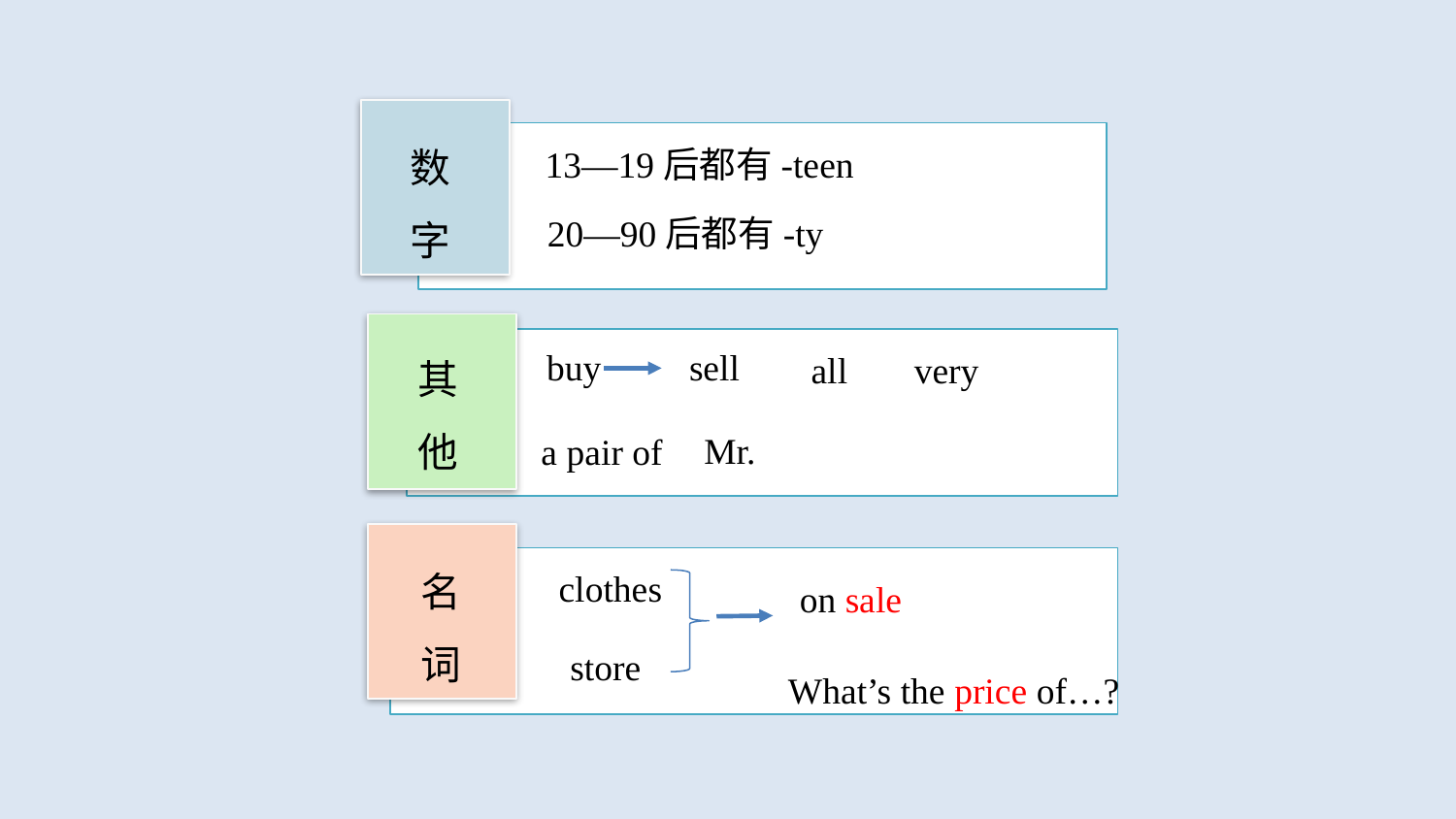

数字

 13—19后都有-teen
20—90后都有-ty

其他

buy
sell
all
very
Mr.
a pair of

名词
on sale

clothes

store
What’s the price of…?